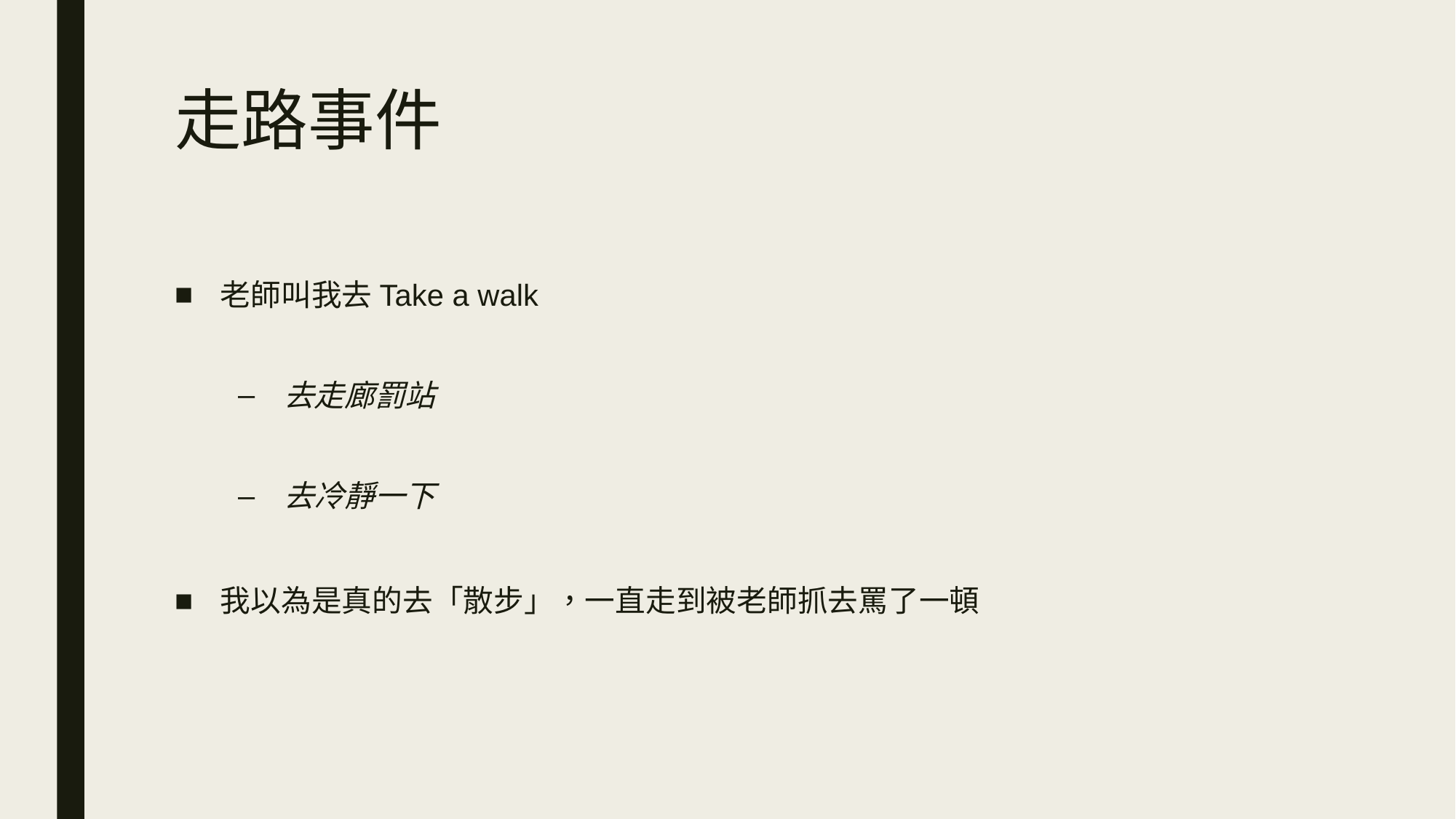

# 走路事件
老師叫我去Take a walk

去走廊罰站

去冷靜一下

我以為是真的去「散步」，一直走到被老師抓去罵了一頓